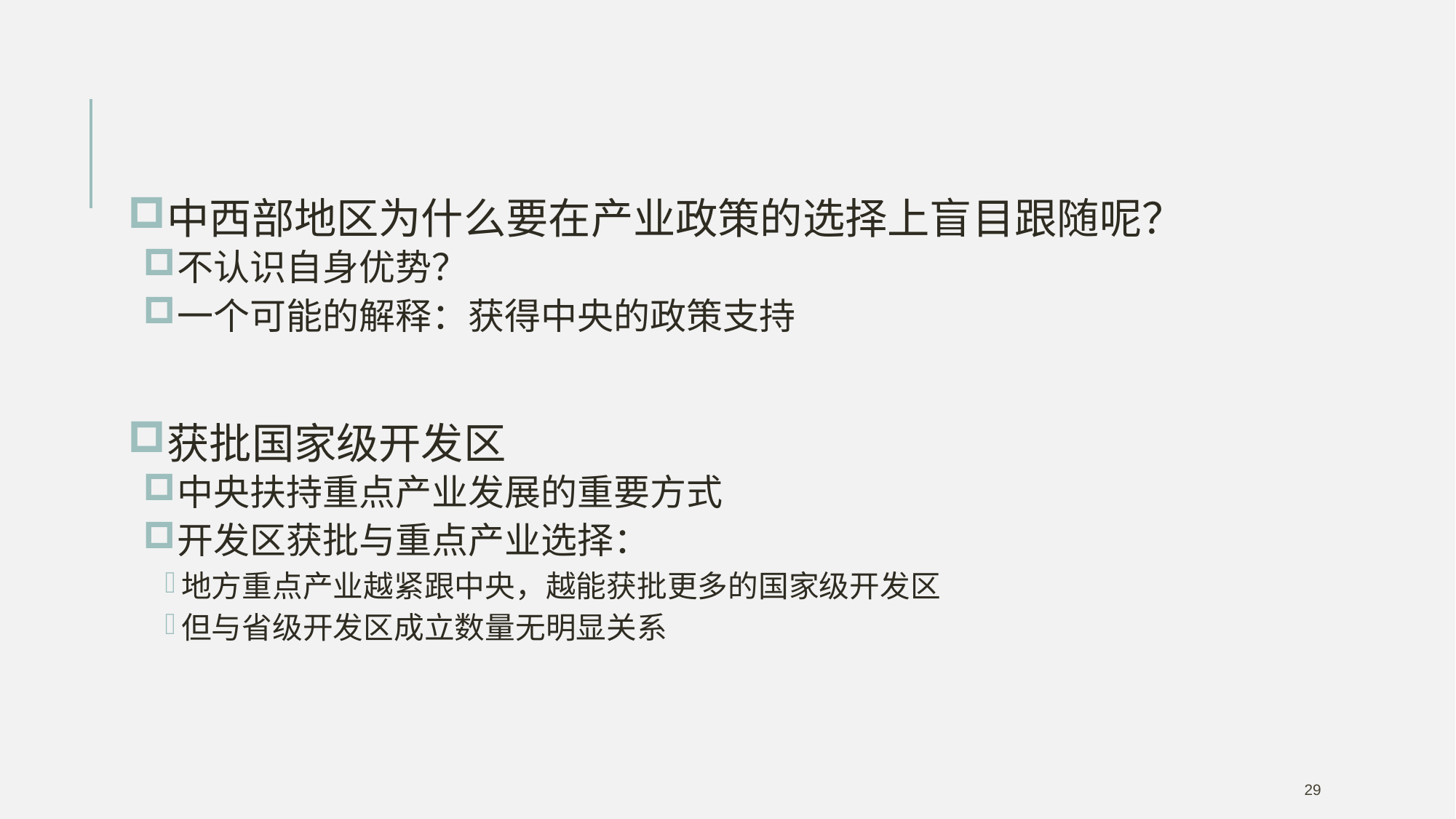

中西部地区为什么要在产业政策的选择上盲目跟随呢？
不认识自身优势？
一个可能的解释：获得中央的政策支持

获批国家级开发区
中央扶持重点产业发展的重要方式
开发区获批与重点产业选择：
地方重点产业越紧跟中央，越能获批更多的国家级开发区
但与省级开发区成立数量无明显关系

29